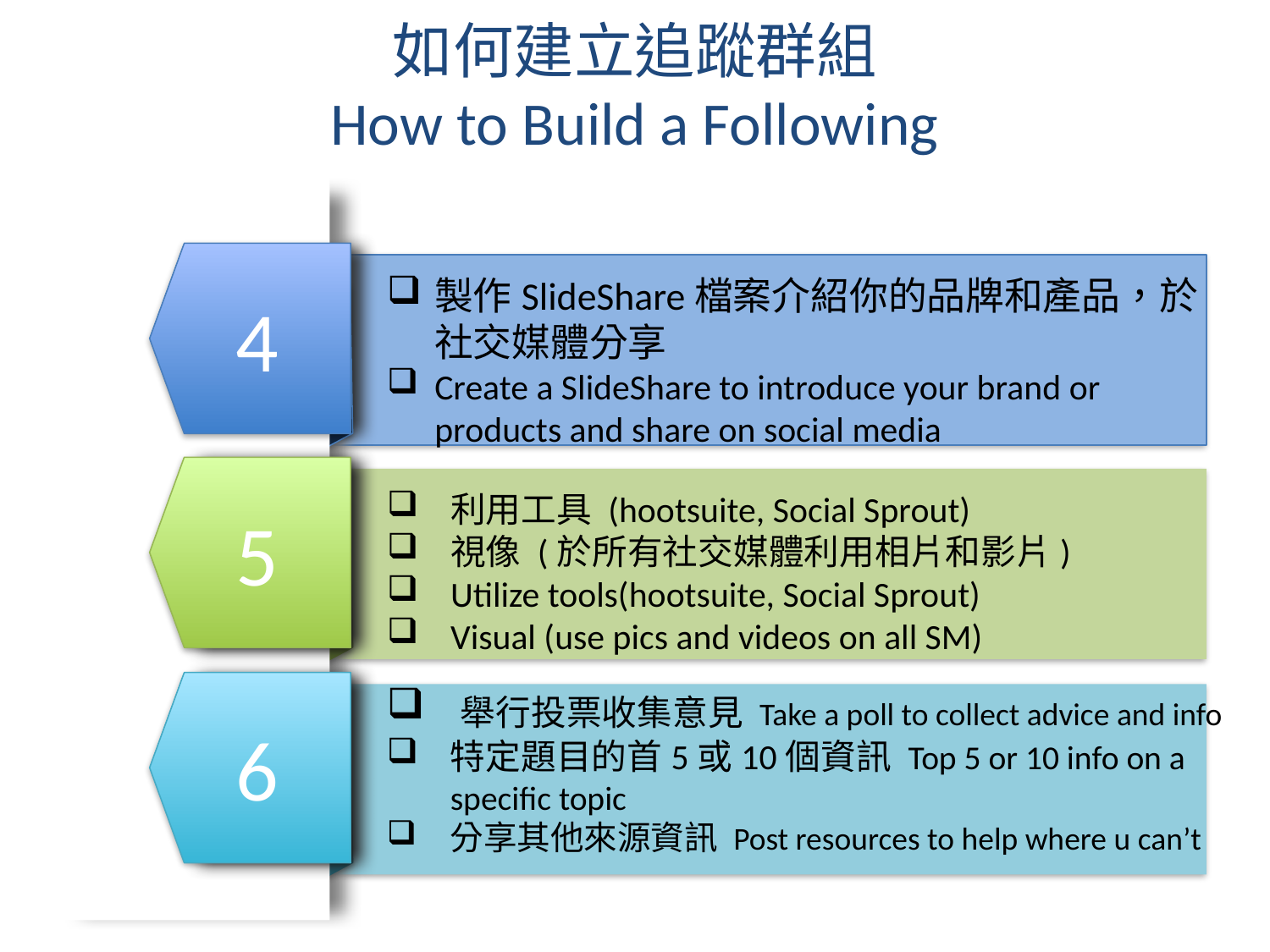

# 如何建立追蹤群組 How to Build a Following

製作SlideShare檔案介紹你的品牌和產品，於社交媒體分享
Create a SlideShare to introduce your brand or products and share on social media
4
利用工具 (hootsuite, Social Sprout)
視像 (於所有社交媒體利用相片和影片)
Utilize tools(hootsuite, Social Sprout)
Visual (use pics and videos on all SM)
5
  舉行投票收集意見 Take a poll to collect advice and info
特定題目的首5或10個資訊 Top 5 or 10 info on a specific topic
分享其他來源資訊 Post resources to help where u can’t
6